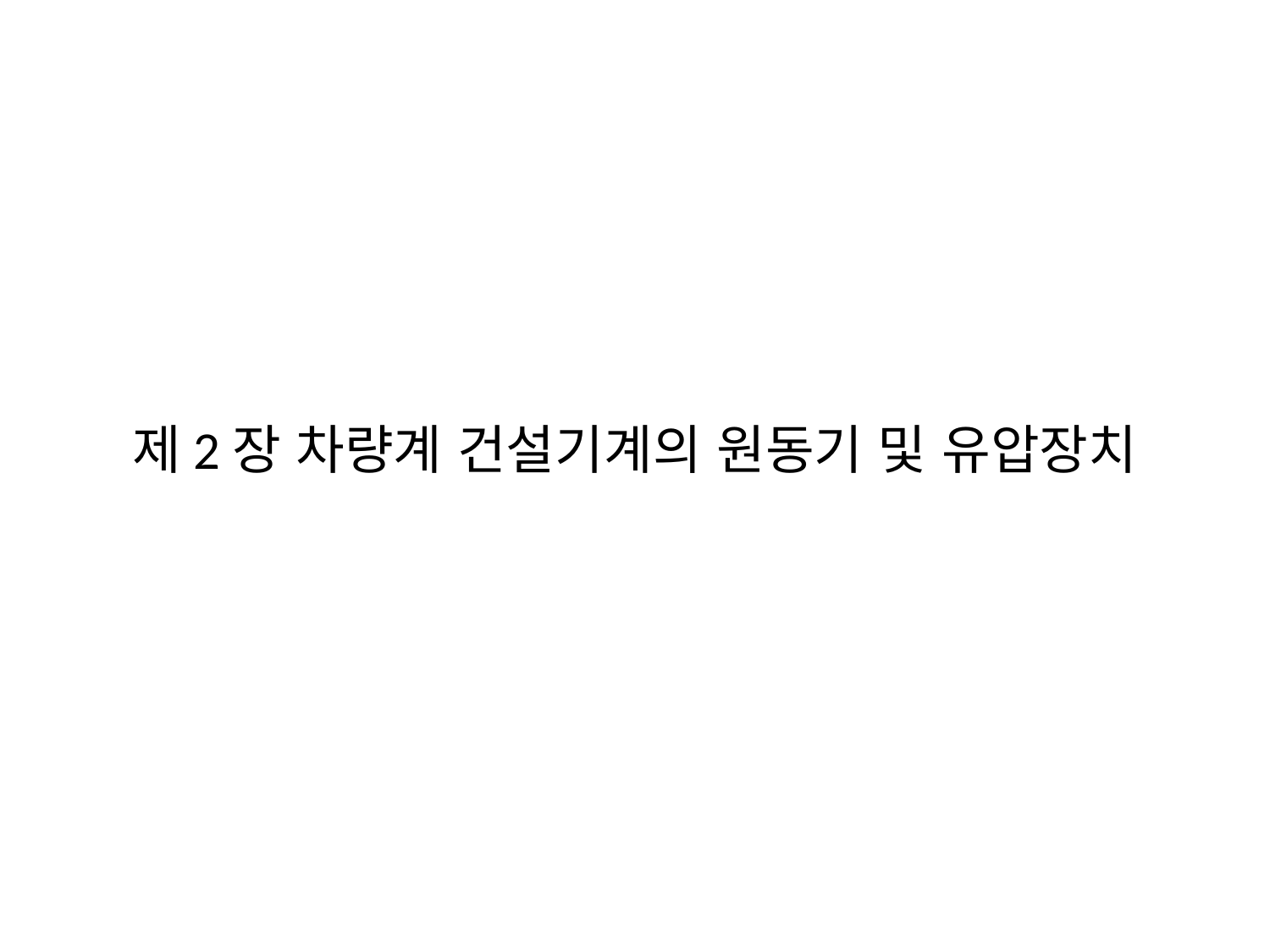

# 제2장 차량계 건설기계의 원동기 및 유압장치